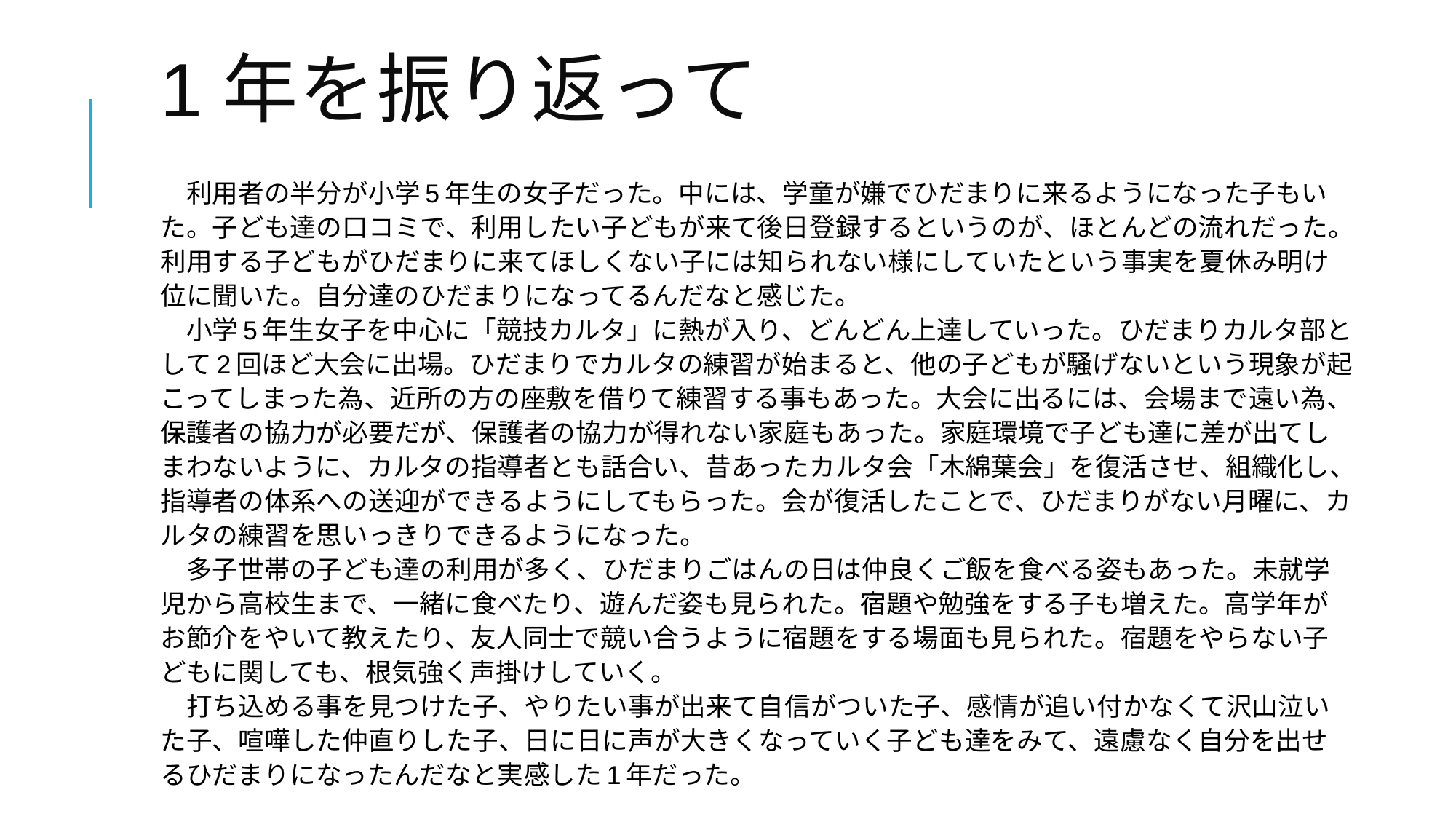

# 1年を振り返って
　利用者の半分が小学5年生の女子だった。中には、学童が嫌でひだまりに来るようになった子もいた。子ども達の口コミで、利用したい子どもが来て後日登録するというのが、ほとんどの流れだった。利用する子どもがひだまりに来てほしくない子には知られない様にしていたという事実を夏休み明け位に聞いた。自分達のひだまりになってるんだなと感じた。
　小学5年生女子を中心に「競技カルタ」に熱が入り、どんどん上達していった。ひだまりカルタ部として2回ほど大会に出場。ひだまりでカルタの練習が始まると、他の子どもが騒げないという現象が起こってしまった為、近所の方の座敷を借りて練習する事もあった。大会に出るには、会場まで遠い為、保護者の協力が必要だが、保護者の協力が得れない家庭もあった。家庭環境で子ども達に差が出てしまわないように、カルタの指導者とも話合い、昔あったカルタ会「木綿葉会」を復活させ、組織化し、指導者の体系への送迎ができるようにしてもらった。会が復活したことで、ひだまりがない月曜に、カルタの練習を思いっきりできるようになった。
　多子世帯の子ども達の利用が多く、ひだまりごはんの日は仲良くご飯を食べる姿もあった。未就学児から高校生まで、一緒に食べたり、遊んだ姿も見られた。宿題や勉強をする子も増えた。高学年がお節介をやいて教えたり、友人同士で競い合うように宿題をする場面も見られた。宿題をやらない子どもに関しても、根気強く声掛けしていく。
　打ち込める事を見つけた子、やりたい事が出来て自信がついた子、感情が追い付かなくて沢山泣いた子、喧嘩した仲直りした子、日に日に声が大きくなっていく子ども達をみて、遠慮なく自分を出せるひだまりになったんだなと実感した1年だった。